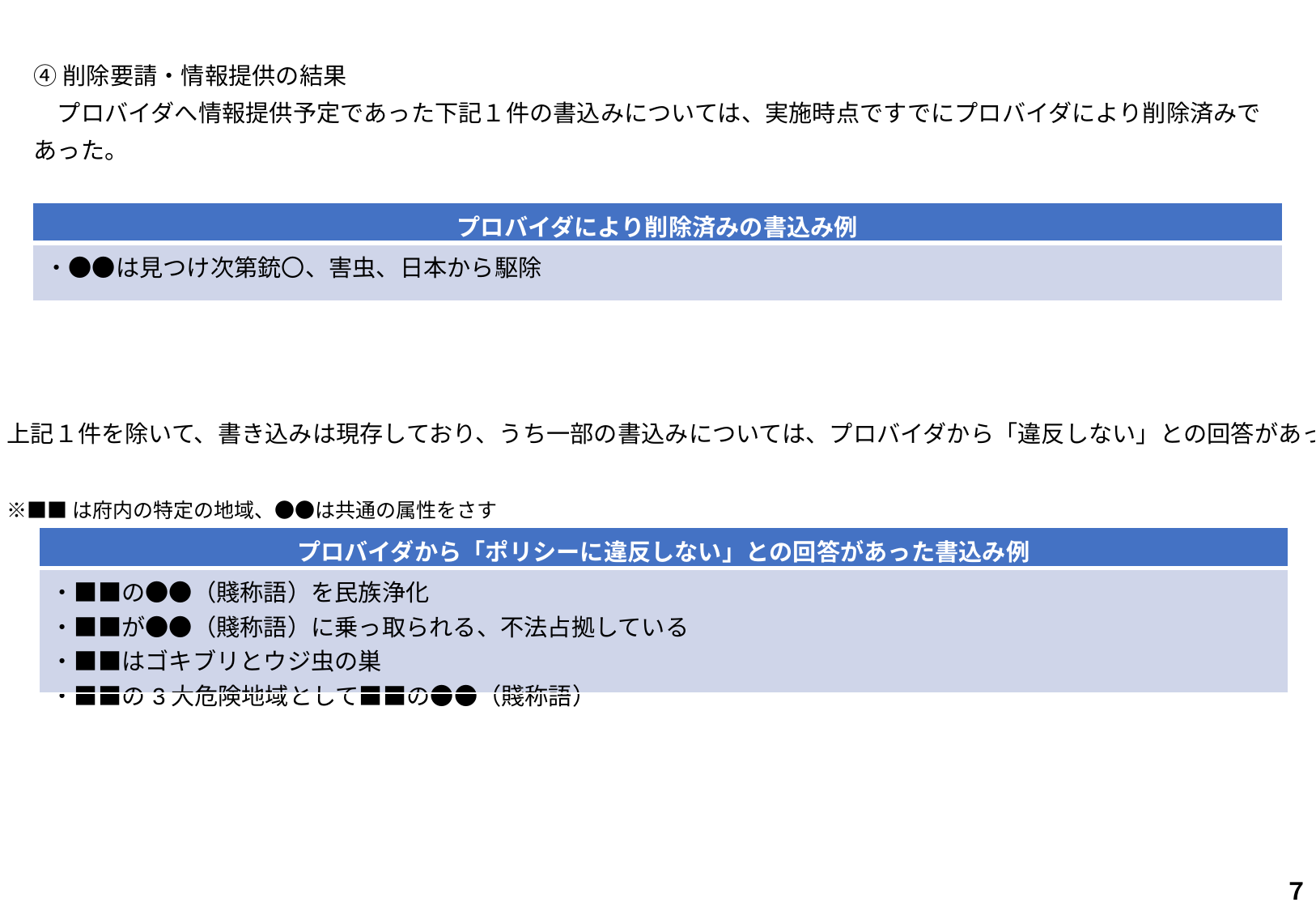

④削除要請・情報提供の結果
　プロバイダへ情報提供予定であった下記１件の書込みについては、実施時点ですでにプロバイダにより削除済みであった。

※●●は共通の属性をさす
| プロバイダにより削除済みの書込み例 |
| --- |
| ・●●は見つけ次第銃〇、害虫、日本から駆除 |
上記１件を除いて、書き込みは現存しており、うち一部の書込みについては、プロバイダから「違反しない」との回答があった。

※■■は府内の特定の地域、●●は共通の属性をさす
| プロバイダから「ポリシーに違反しない」との回答があった書込み例 |
| --- |
| ・■■の●●（賤称語）を民族浄化 ・■■が●●（賤称語）に乗っ取られる、不法占拠している ・■■はゴキブリとウジ虫の巣 ・■■の3大危険地域として■■の●●（賤称語） |
７